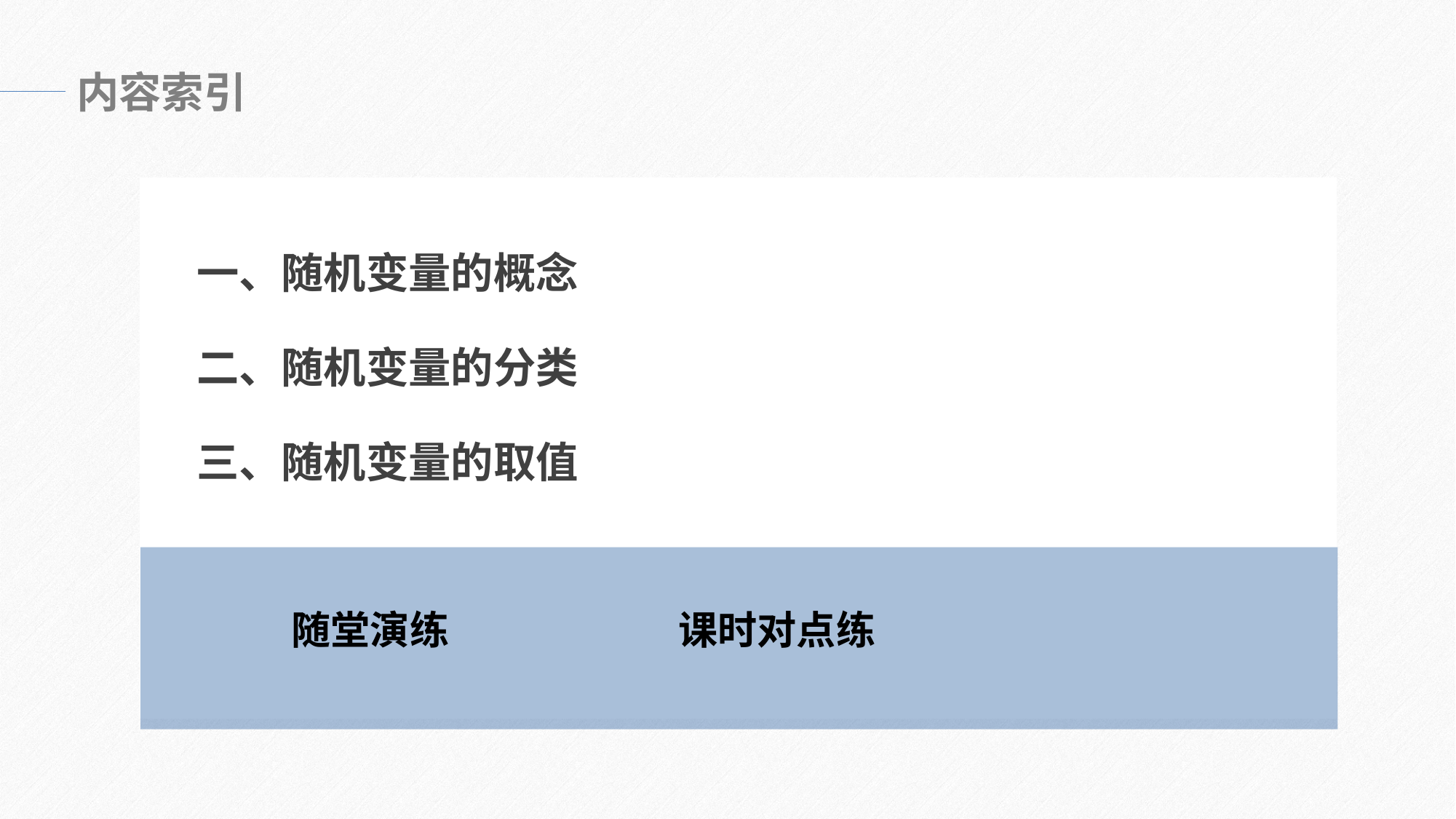

内容索引

一、随机变量的概念
二、随机变量的分类
三、随机变量的取值

随堂演练
课时对点练